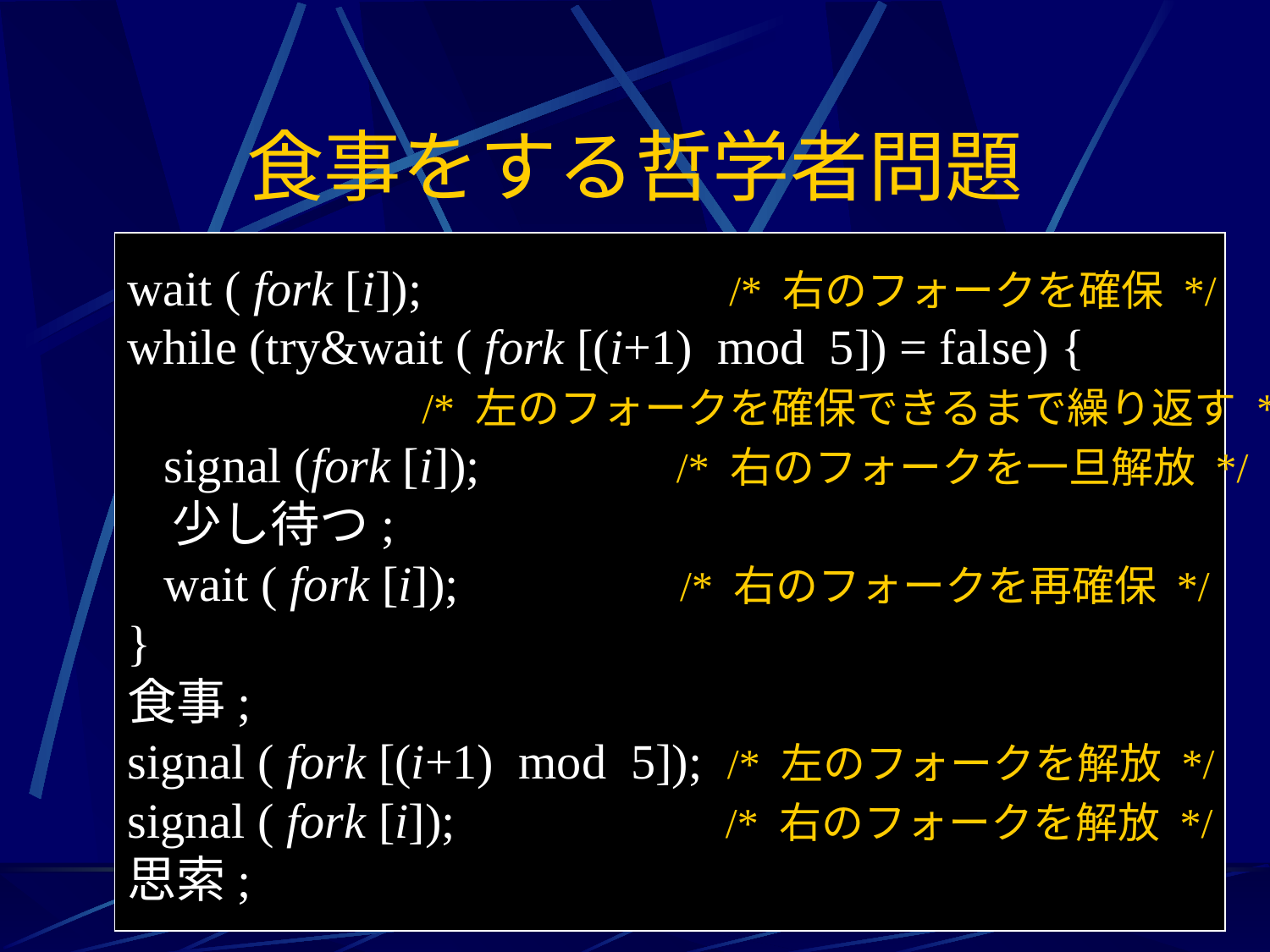

# 食事をする哲学者問題
wait ( fork [i]);                         /* 右のフォークを確保 */
while (try&wait ( fork [(i+1)  mod  5]) = false) {
                        /* 左のフォークを確保できるまで繰り返す */
   signal (fork [i]);                /* 右のフォークを一旦解放 */
   少し待つ;
   wait ( fork [i]);                  /* 右のフォークを再確保 */
}
食事;
signal ( fork [(i+1)  mod  5]);  /* 左のフォークを解放 */
signal ( fork [i]);                      /* 右のフォークを解放 */
思索;